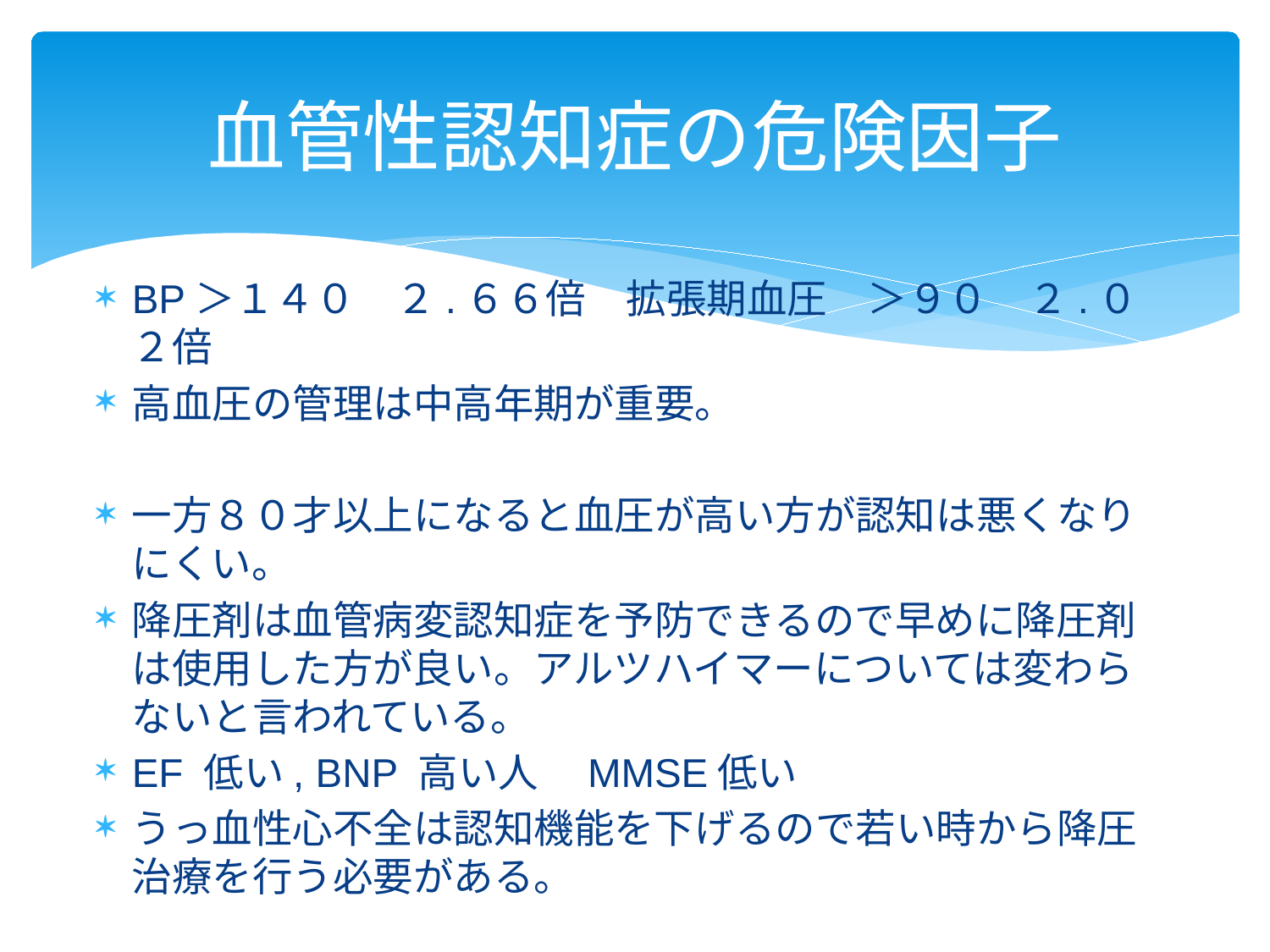

# 血管性認知症の危険因子
BP＞１４０　２.６６倍　拡張期血圧　＞９０　２.０２倍
高血圧の管理は中高年期が重要。

一方８０才以上になると血圧が高い方が認知は悪くなりにくい。
降圧剤は血管病変認知症を予防できるので早めに降圧剤は使用した方が良い。アルツハイマーについては変わらないと言われている。
EF 低い, BNP 高い人　MMSE低い
うっ血性心不全は認知機能を下げるので若い時から降圧治療を行う必要がある。